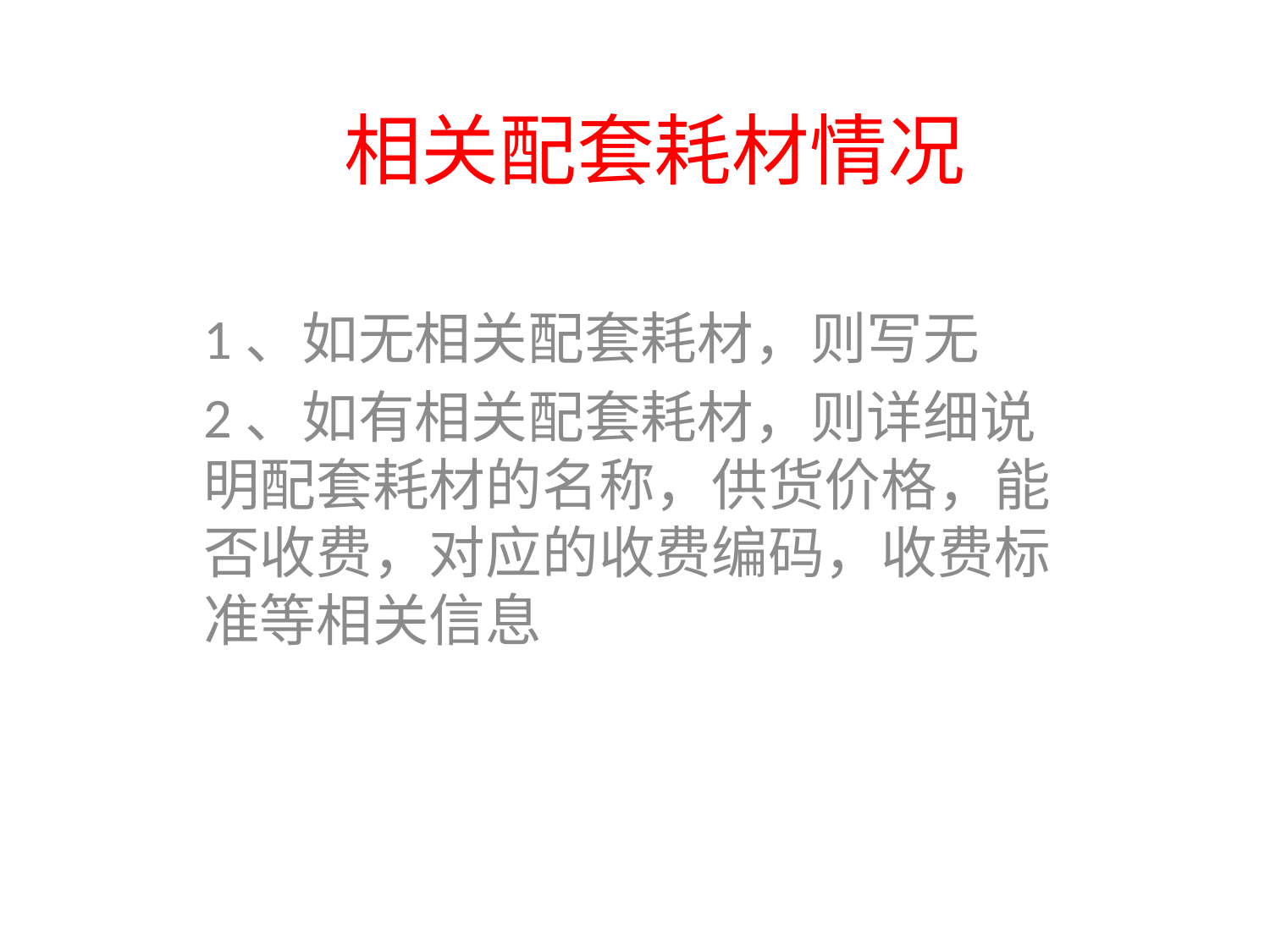

# 相关配套耗材情况
1、如无相关配套耗材，则写无
2、如有相关配套耗材，则详细说明配套耗材的名称，供货价格，能否收费，对应的收费编码，收费标准等相关信息